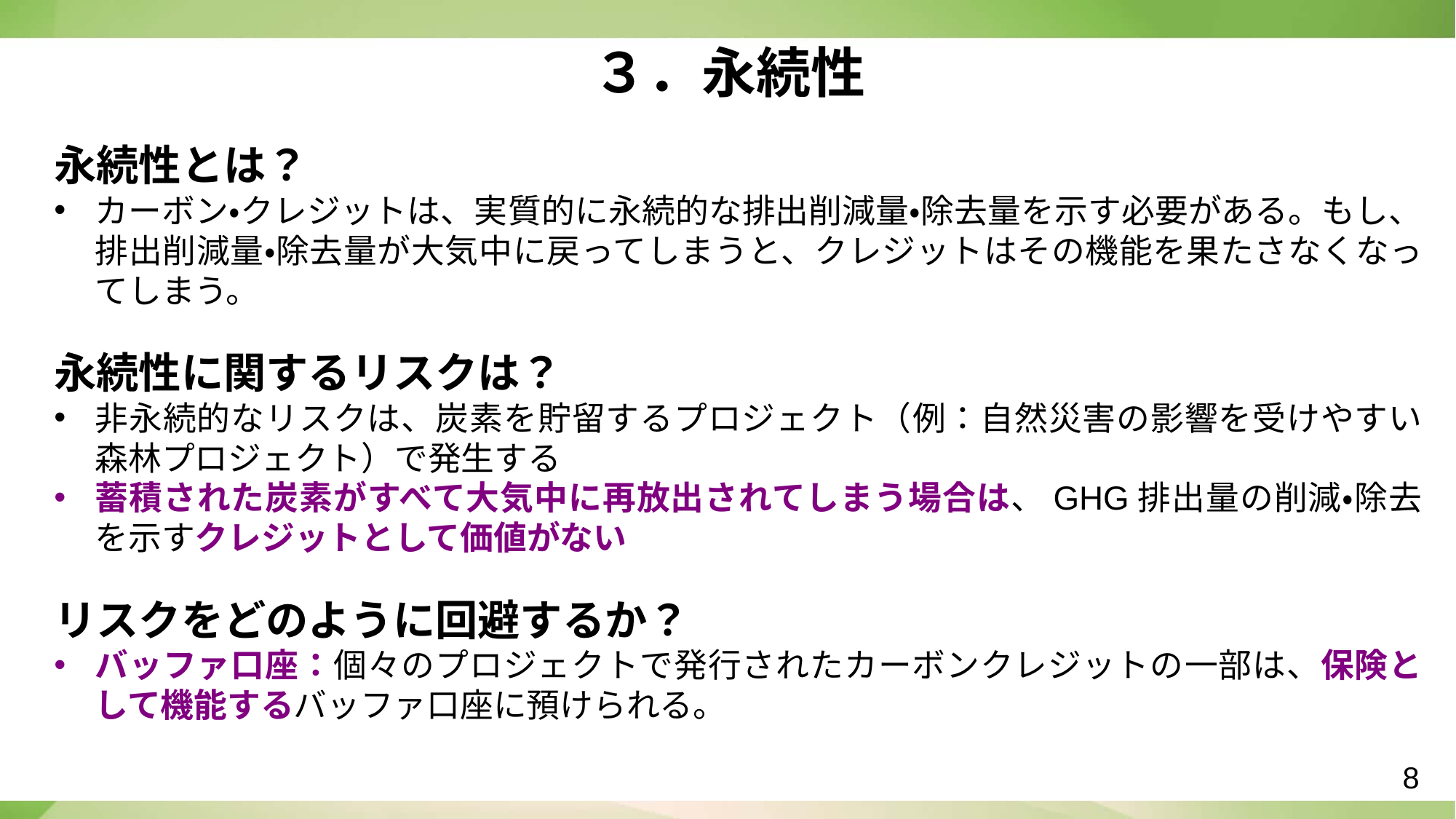

# ３．永続性
永続性とは？
カーボン・クレジットは、実質的に永続的な排出削減量・除去量を示す必要がある。もし、排出削減量・除去量が大気中に戻ってしまうと、クレジットはその機能を果たさなくなってしまう。

永続性に関するリスクは？
非永続的なリスクは、炭素を貯留するプロジェクト（例：自然災害の影響を受けやすい森林プロジェクト）で発生する
蓄積された炭素がすべて大気中に再放出されてしまう場合は、GHG排出量の削減・除去を示すクレジットとして価値がない

リスクをどのように回避するか？
バッファ口座：個々のプロジェクトで発行されたカーボンクレジットの一部は、保険として機能するバッファ口座に預けられる。